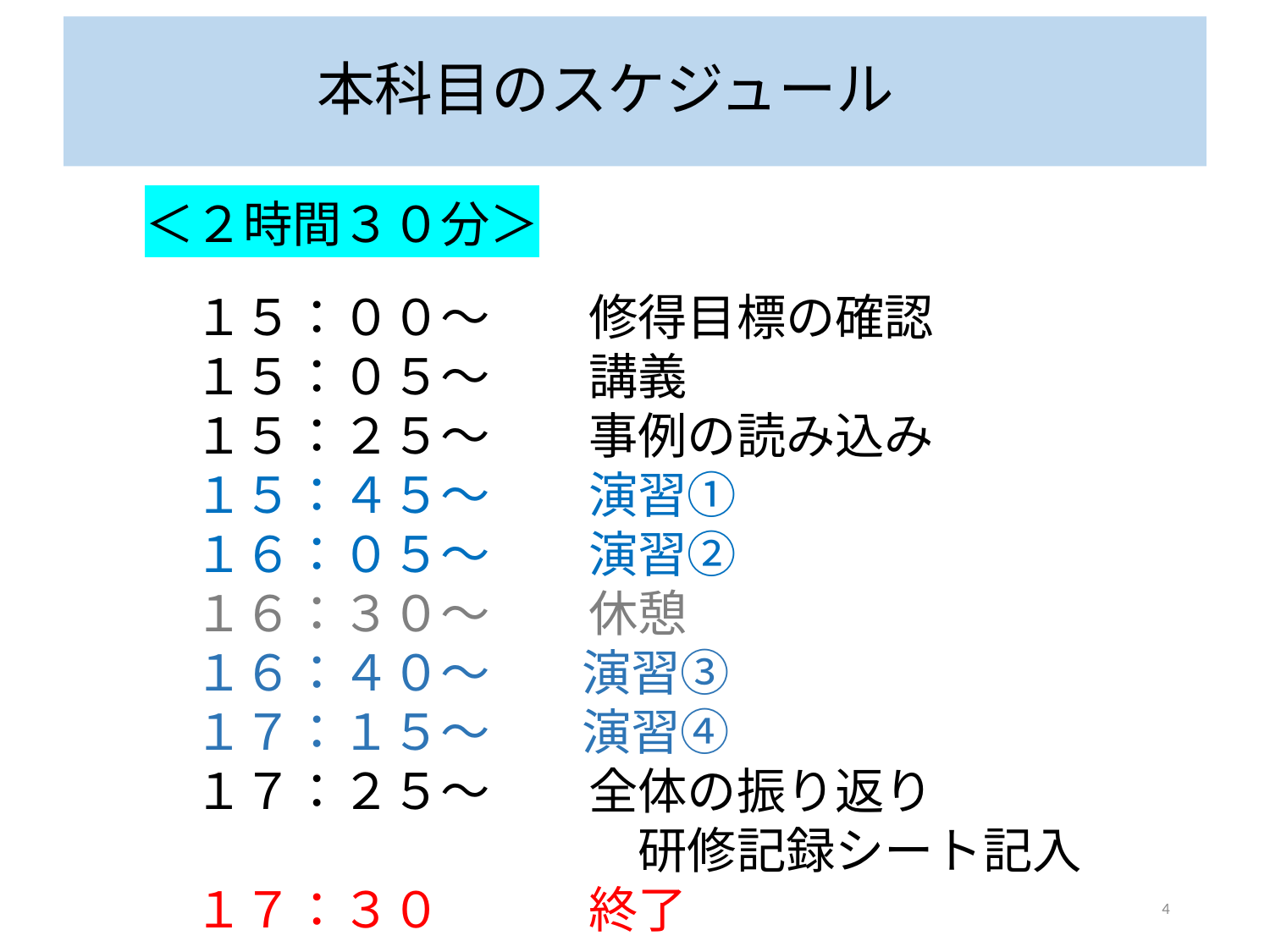

# 本科目のスケジュール
＜２時間３０分＞

　１５：００～　　修得目標の確認
　１５：０５～　　講義
　１５：２５～　　事例の読み込み
　１５：４５～　　演習①
　１６：０５～　　演習②
　１６：３０～　　休憩
　１６：４０～　　演習③
　１７：１５～　　演習④
　１７：２５～　　全体の振り返り
　　　　　　　　　　研修記録シート記入
　１７：３０　　　終了
4